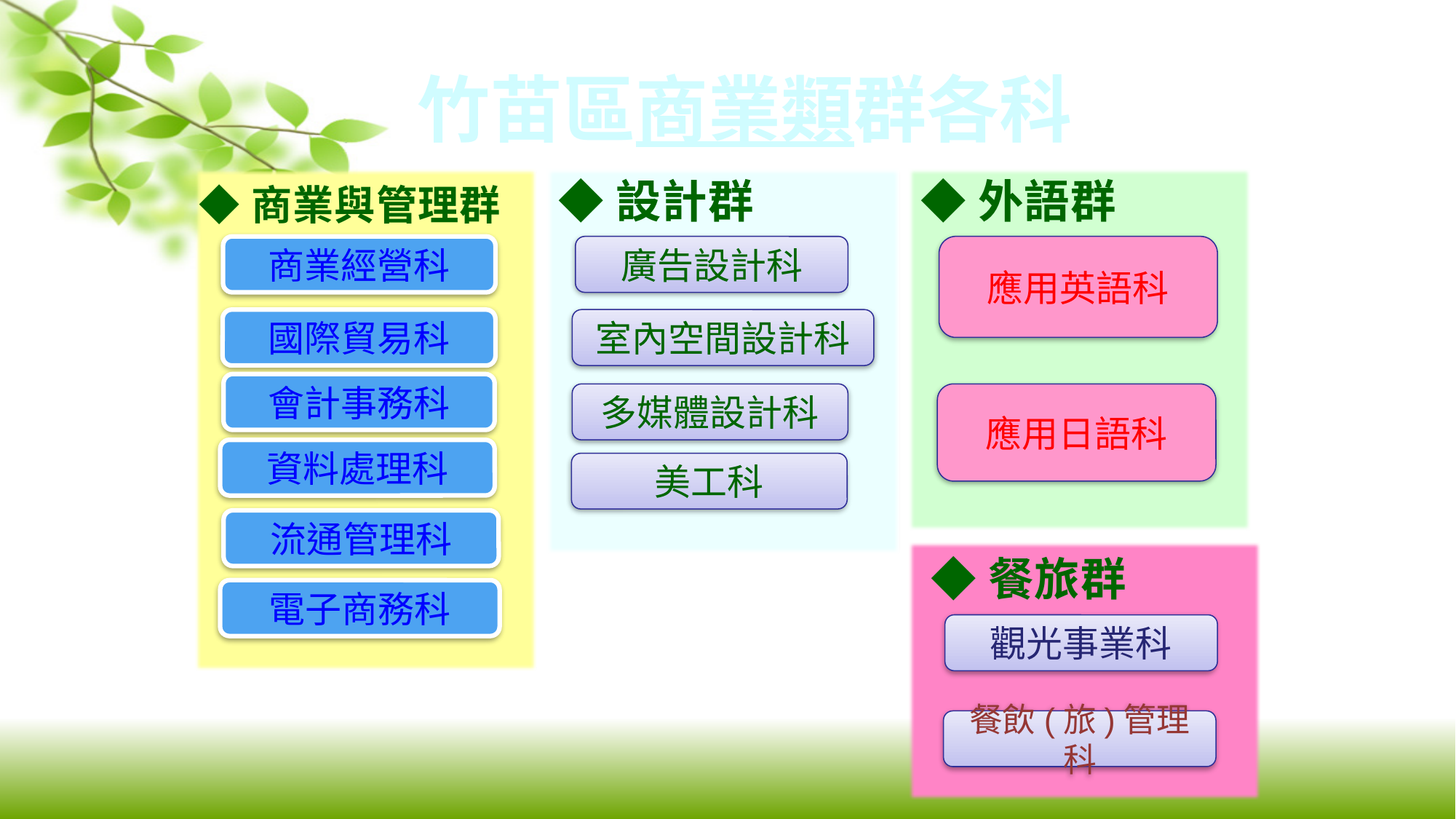

竹苗區商業類群各科

◆商業與管理群
◆設計群

◆外語群

商業經營科
廣告設計科
應用英語科
國際貿易科
室內空間設計科
會計事務科
多媒體設計科
應用日語科
資料處理科
美工科
流通管理科

◆餐旅群
電子商務科
觀光事業科
餐飲(旅)管理科